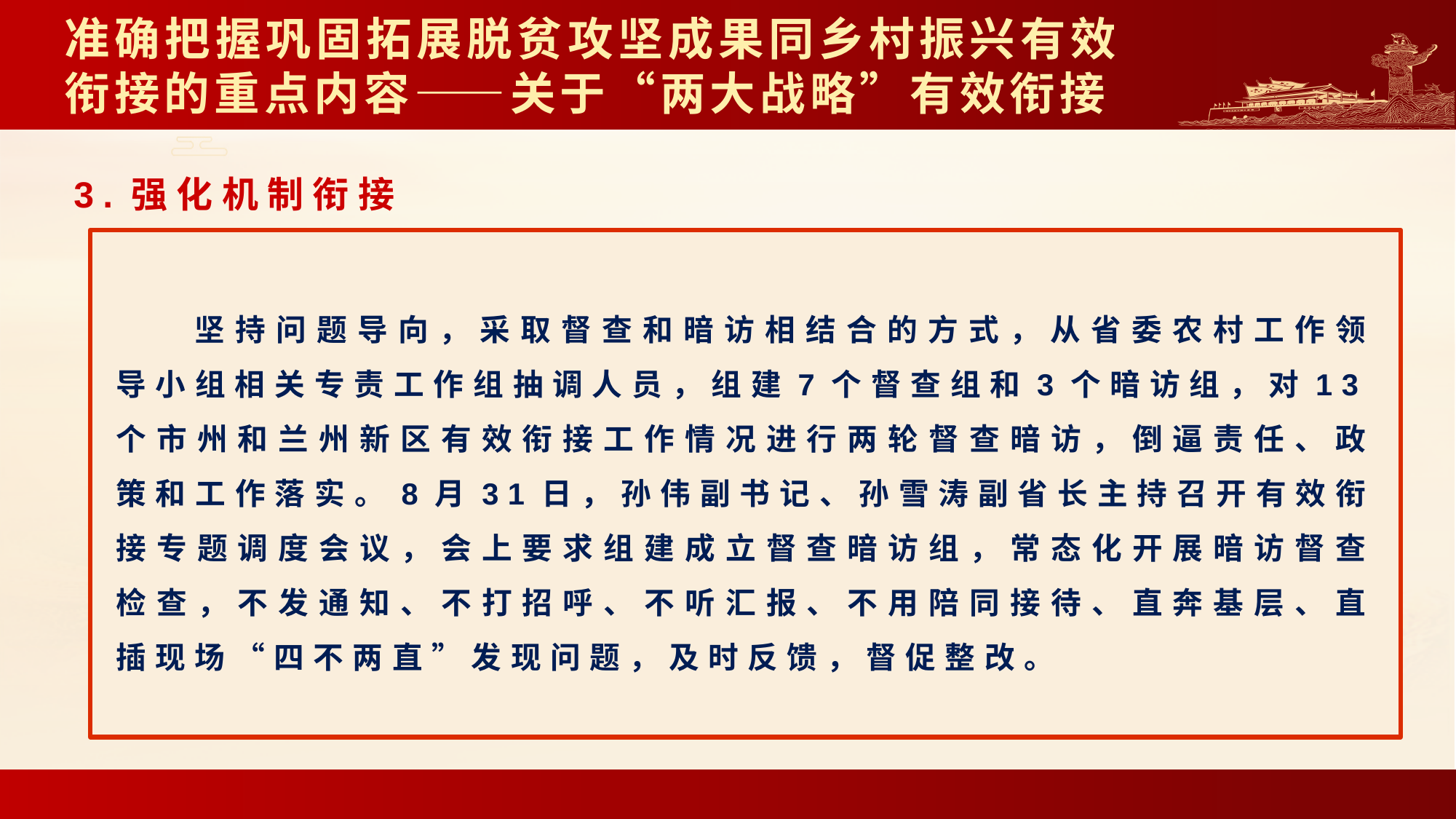

# 准确把握巩固拓展脱贫攻坚成果同乡村振兴有效衔接的重点内容——关于“两大战略”有效衔接
3.强化机制衔接
坚持问题导向，采取督查和暗访相结合的方式，从省委农村工作领导小组相关专责工作组抽调人员，组建7个督查组和3个暗访组，对13个市州和兰州新区有效衔接工作情况进行两轮督查暗访，倒逼责任、政策和工作落实。8月31日，孙伟副书记、孙雪涛副省长主持召开有效衔接专题调度会议，会上要求组建成立督查暗访组，常态化开展暗访督查检查，不发通知、不打招呼、不听汇报、不用陪同接待、直奔基层、直插现场“四不两直”发现问题，及时反馈，督促整改。